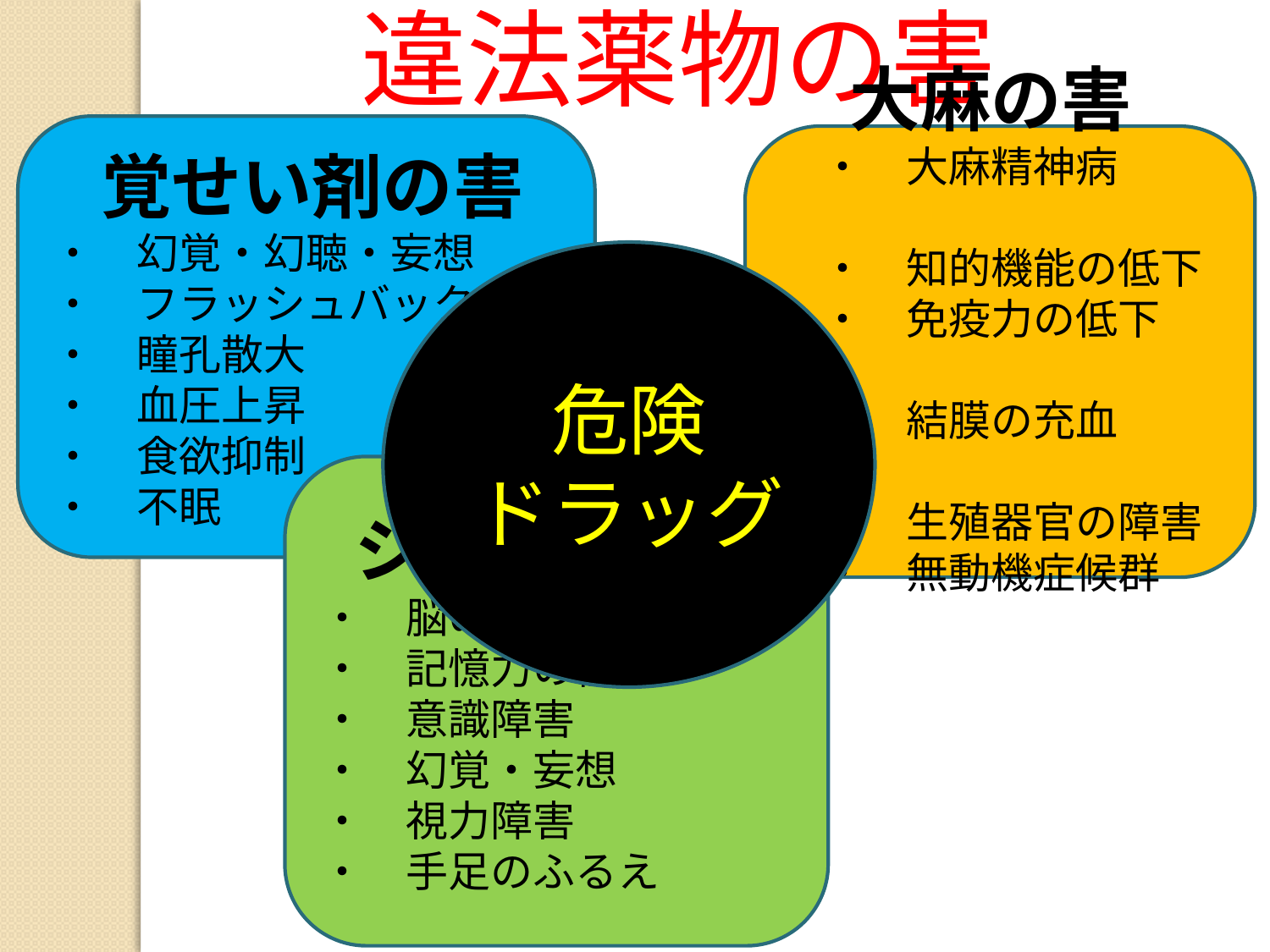

違法薬物の害
  覚せい剤の害
・　幻覚・幻聴・妄想
・　フラッシュバック
・　瞳孔散大
・　血圧上昇
・　食欲抑制
・　不眠
　大麻の害
　・　大麻精神病
　・　知的機能の低下
　・　免疫力の低下
　・　結膜の充血
　・　生殖器官の障害
　・　無動機症候群
危険
ドラッグ
 シンナーの害
・　脳の萎縮
・　記憶力の低下
・　意識障害
・　幻覚・妄想
・　視力障害
・　手足のふるえ